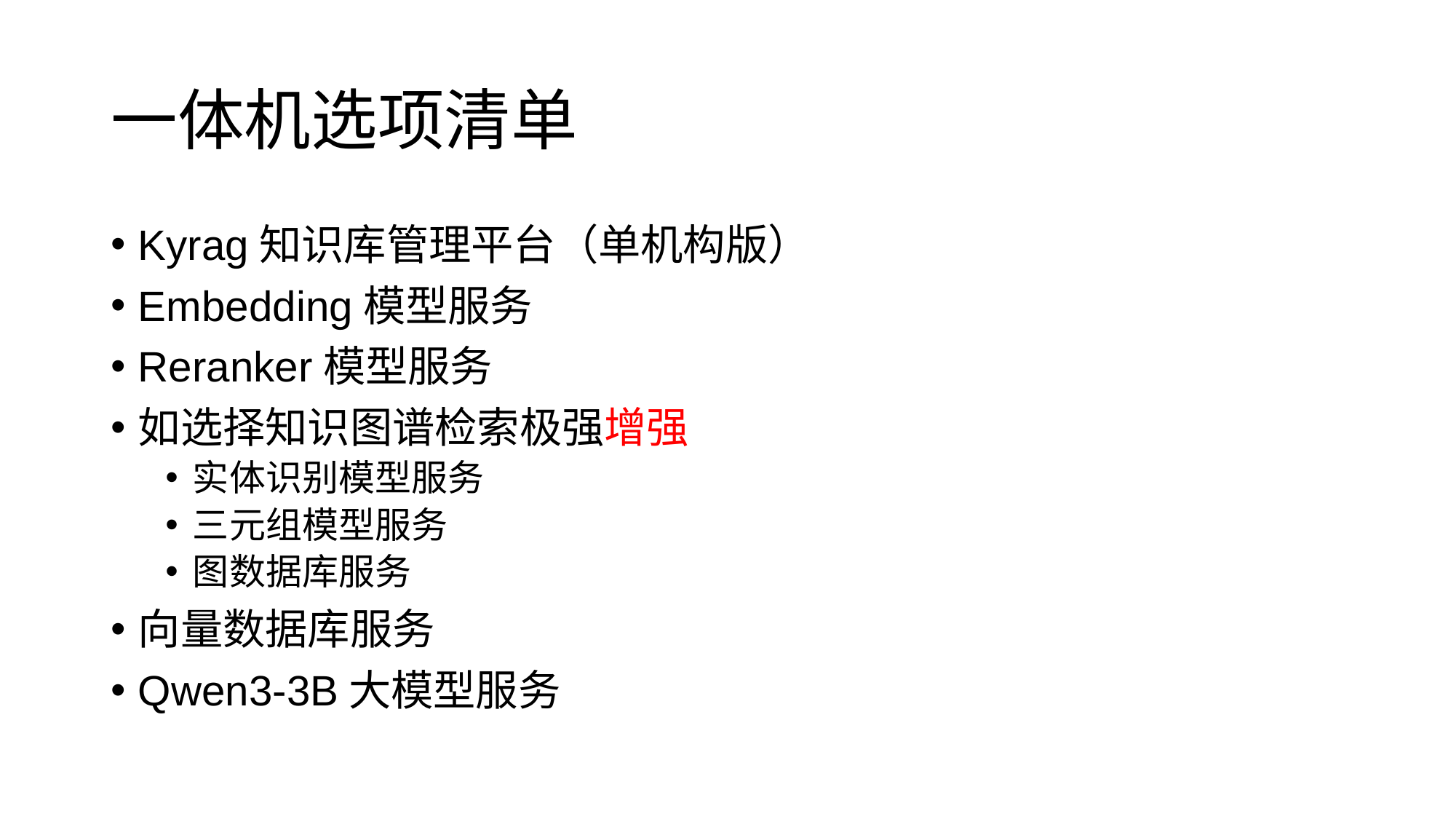

# 一体机选项清单
Kyrag知识库管理平台（单机构版）
Embedding模型服务
Reranker模型服务
如选择知识图谱检索极强增强
实体识别模型服务
三元组模型服务
图数据库服务
向量数据库服务
Qwen3-3B大模型服务